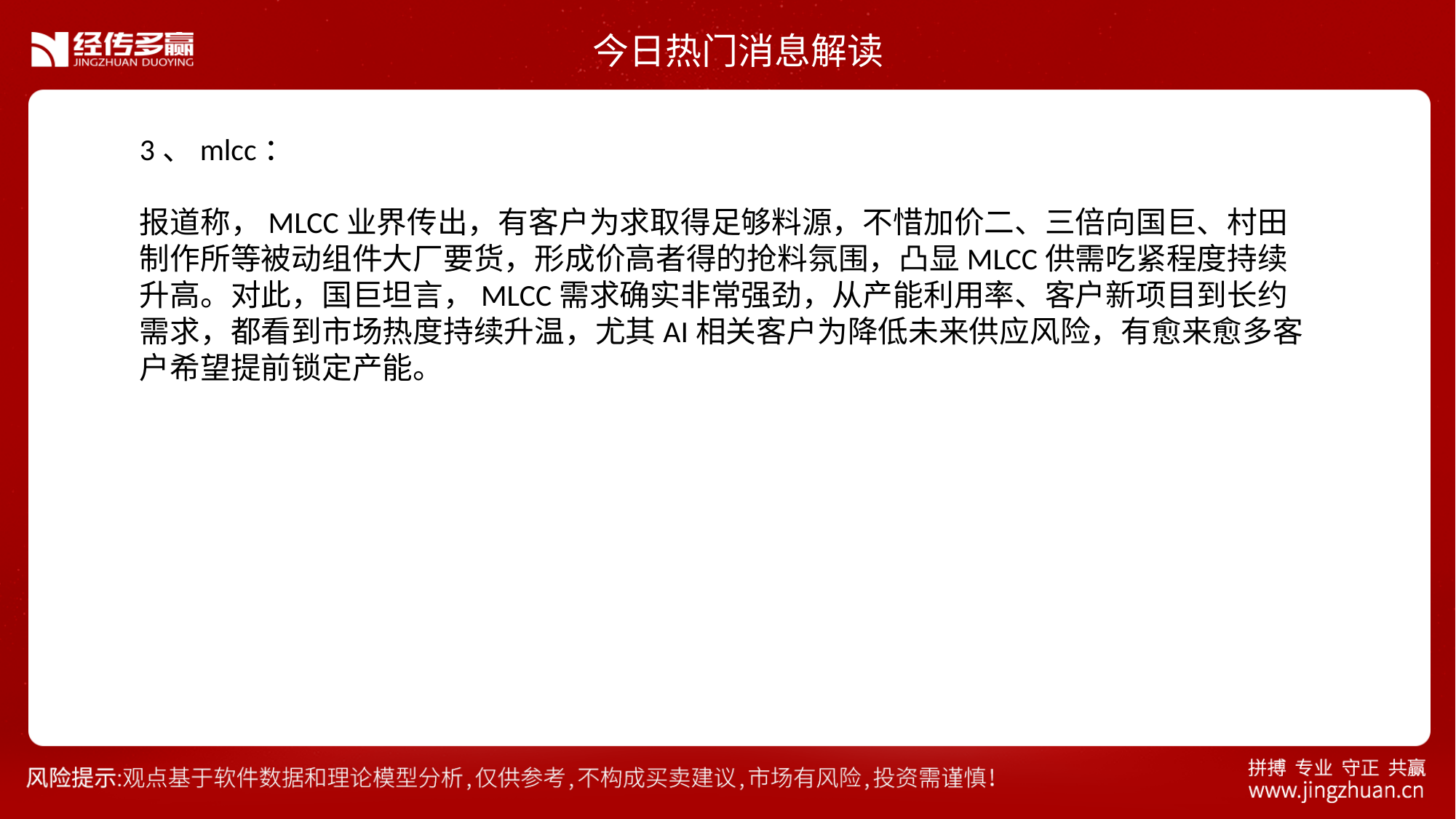

今日热门消息解读
3、mlcc：

报道称，MLCC业界传出，有客户为求取得足够料源，不惜加价二、三倍向国巨、村田制作所等被动组件大厂要货，形成价高者得的抢料氛围，凸显MLCC供需吃紧程度持续升高。对此，国巨坦言，MLCC需求确实非常强劲，从产能利用率、客户新项目到长约需求，都看到市场热度持续升温，尤其AI相关客户为降低未来供应风险，有愈来愈多客户希望提前锁定产能。